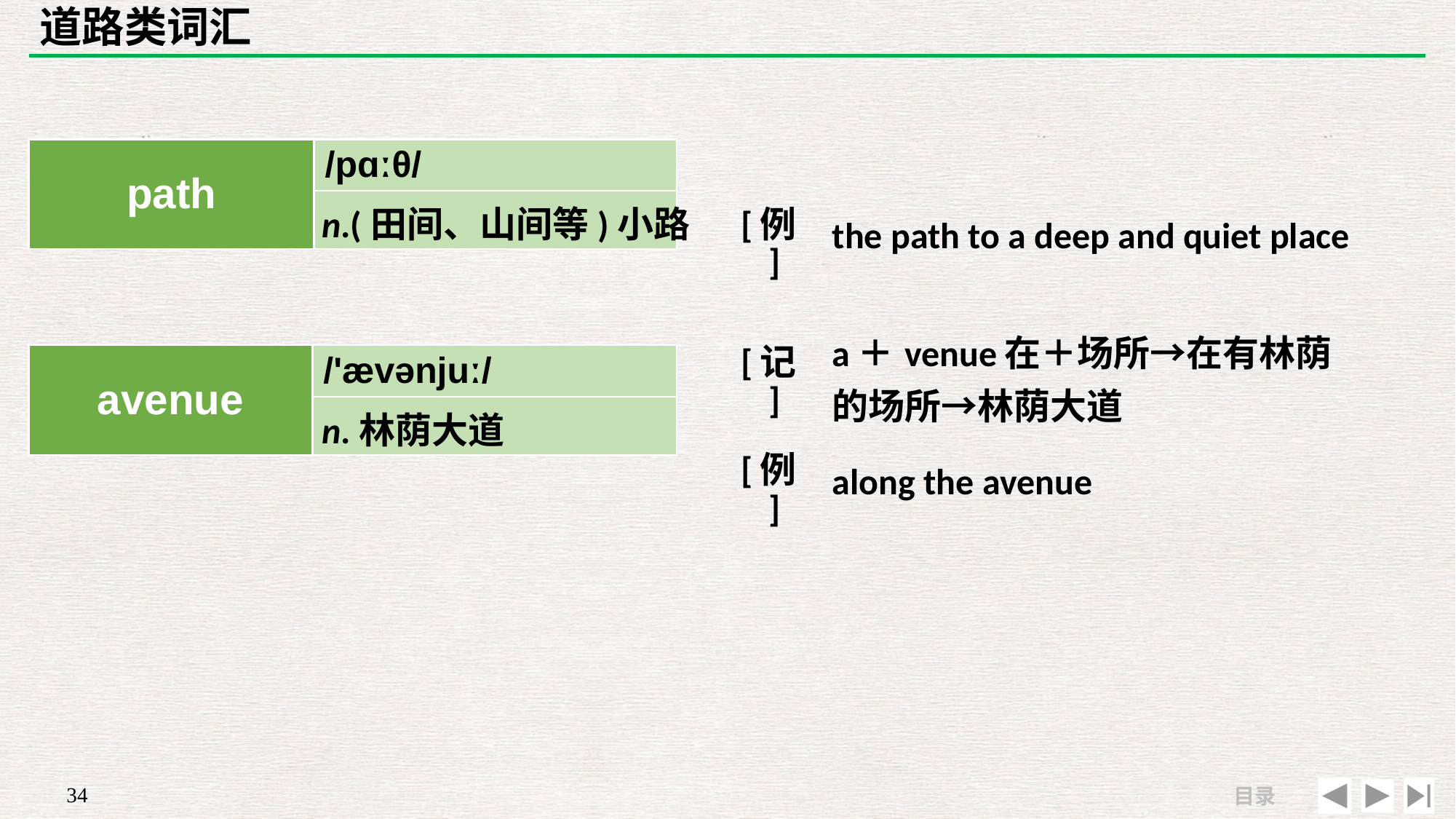

# 道路类词汇

| path | /pɑːθ/ |
| --- | --- |
|  |  |
|  |  |
| --- | --- |
| [例] | the path to a deep and quiet place |
n.(田间、山间等)小路
| [记] | a＋venue在＋场所→在有林荫的场所→林荫大道 |
| --- | --- |
| [例] | along the avenue |
| avenue | /'ævənjuː/ |
| --- | --- |
|  |  |
n.林荫大道